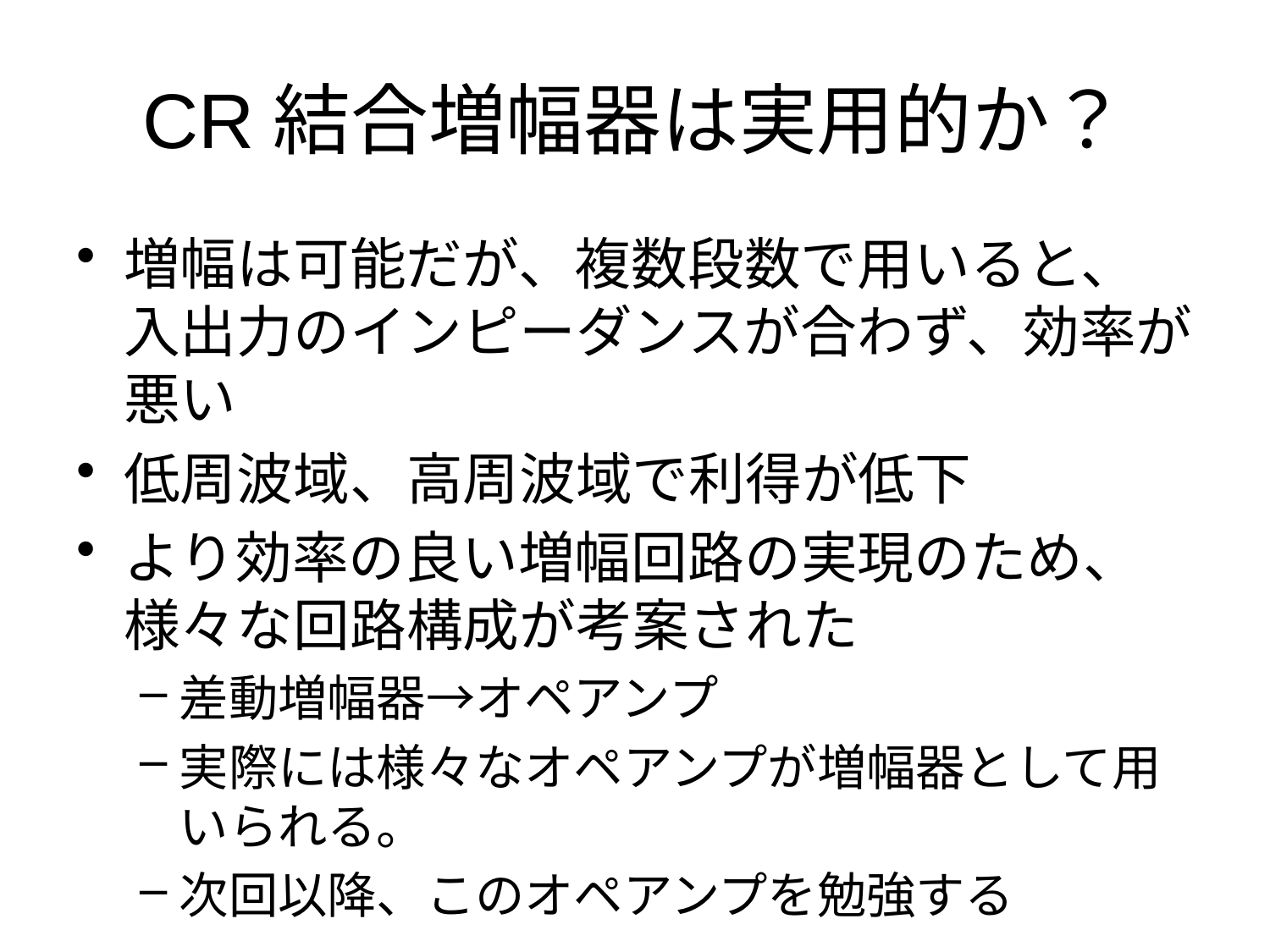

# CR結合増幅器は実用的か？
増幅は可能だが、複数段数で用いると、入出力のインピーダンスが合わず、効率が悪い
低周波域、高周波域で利得が低下
より効率の良い増幅回路の実現のため、様々な回路構成が考案された
差動増幅器→オペアンプ
実際には様々なオペアンプが増幅器として用いられる。
次回以降、このオペアンプを勉強する